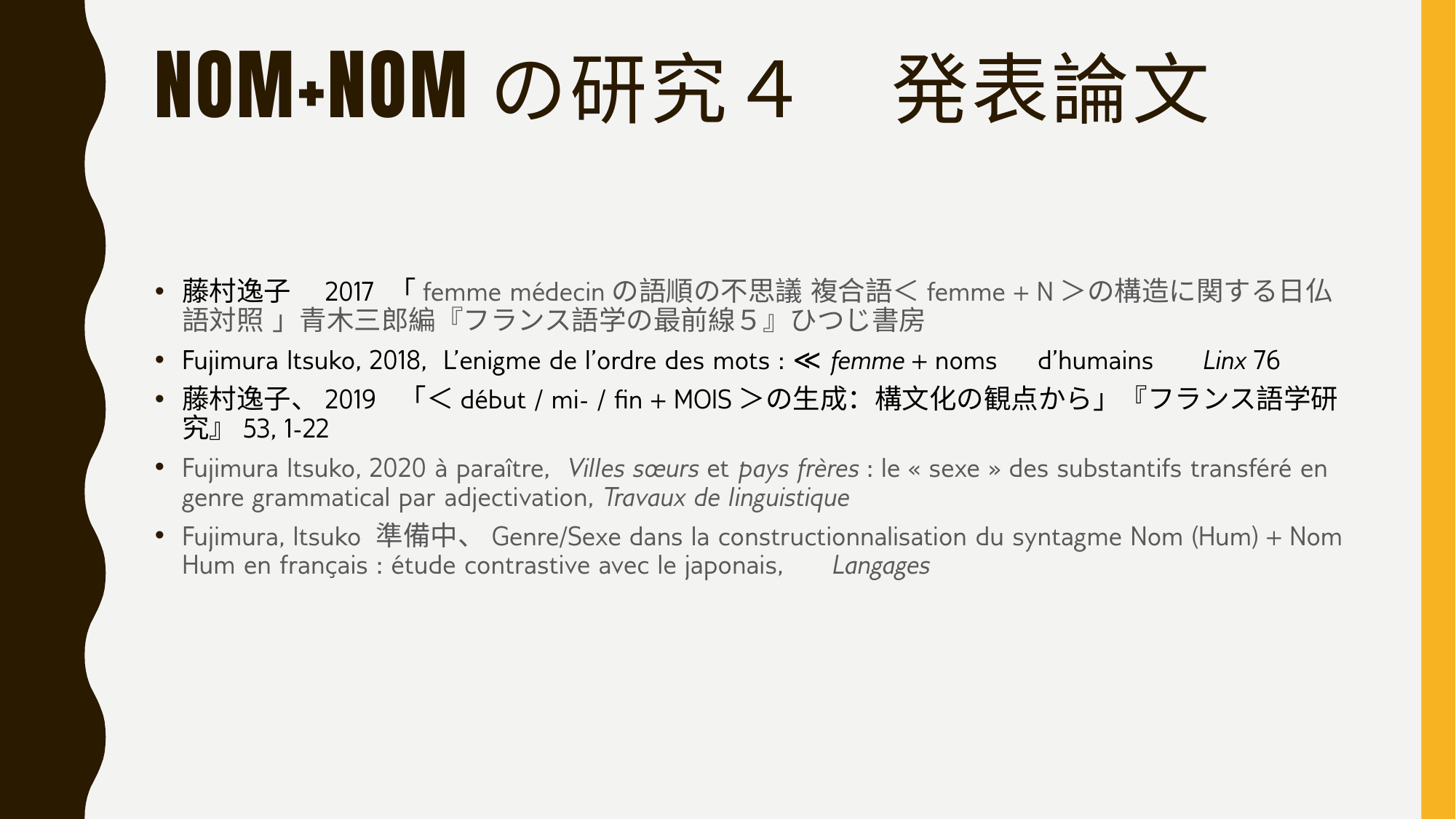

# Nom+NOMの研究４　発表論文
藤村逸子　2017 「femme médecinの語順の不思議 複合語＜femme + N＞の構造に関する日仏語対照 」青木三郎編『フランス語学の最前線５』ひつじ書房
Fujimura Itsuko, 2018,  L’enigme de l’ordre des mots : ≪ femme + noms　d’humains 　Linx 76
藤村逸子、2019  「＜début / mi- / fin + MOIS＞の生成：構文化の観点から」『フランス語学研究』53, 1-22
Fujimura Itsuko, 2020 à paraître,  Villes sœurs et pays frères : le « sexe » des substantifs transféré en genre grammatical par adjectivation, Travaux de linguistique
Fujimura, Itsuko 準備中、Genre/Sexe dans la constructionnalisation du syntagme Nom (Hum) + Nom Hum en français : étude contrastive avec le japonais, 　Langages